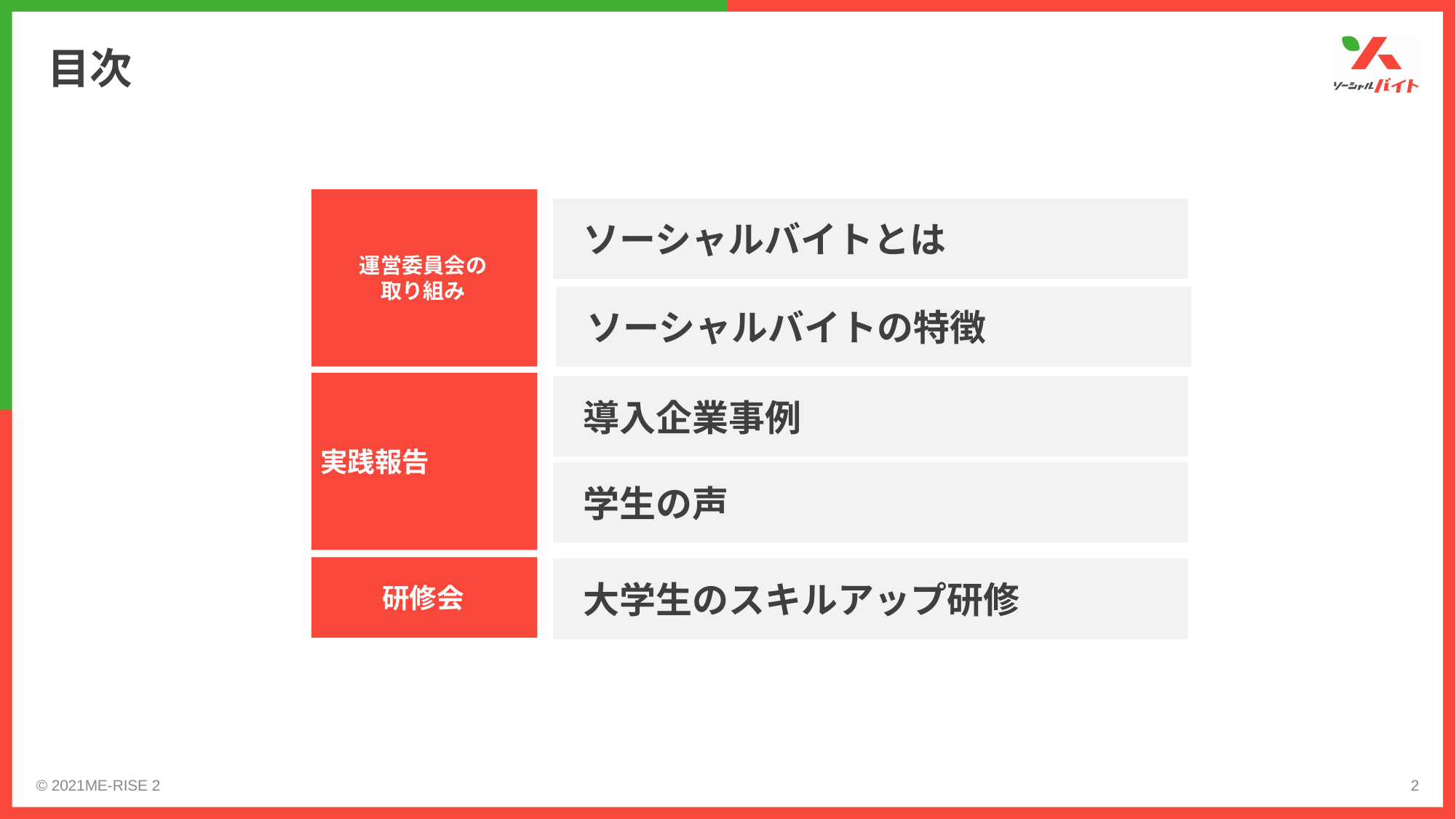

# 目次
運営委員会の
取り組み
ソーシャルバイトとは
ソーシャルバイトの特徴
実践報告
導入企業事例
学生の声
研修会
大学生のスキルアップ研修
© 2021ME-RISE 2
2